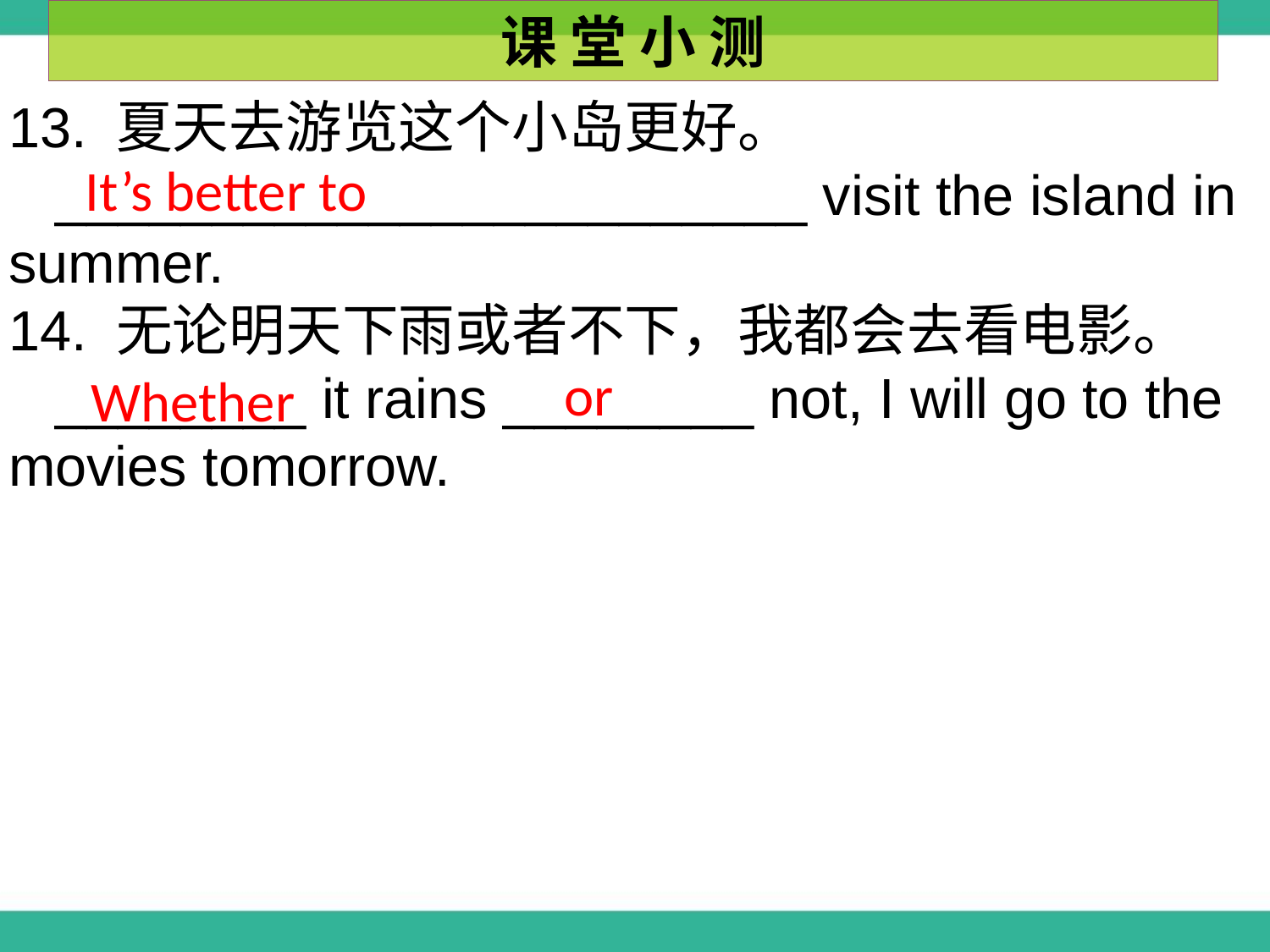

课 堂 小 测
13. 夏天去游览这个小岛更好。
   ________________________ visit the island in summer.
14. 无论明天下雨或者不下，我都会去看电影。
   ________ it rains ________ not, I will go to the movies tomorrow.
It’s better to
or
Whether